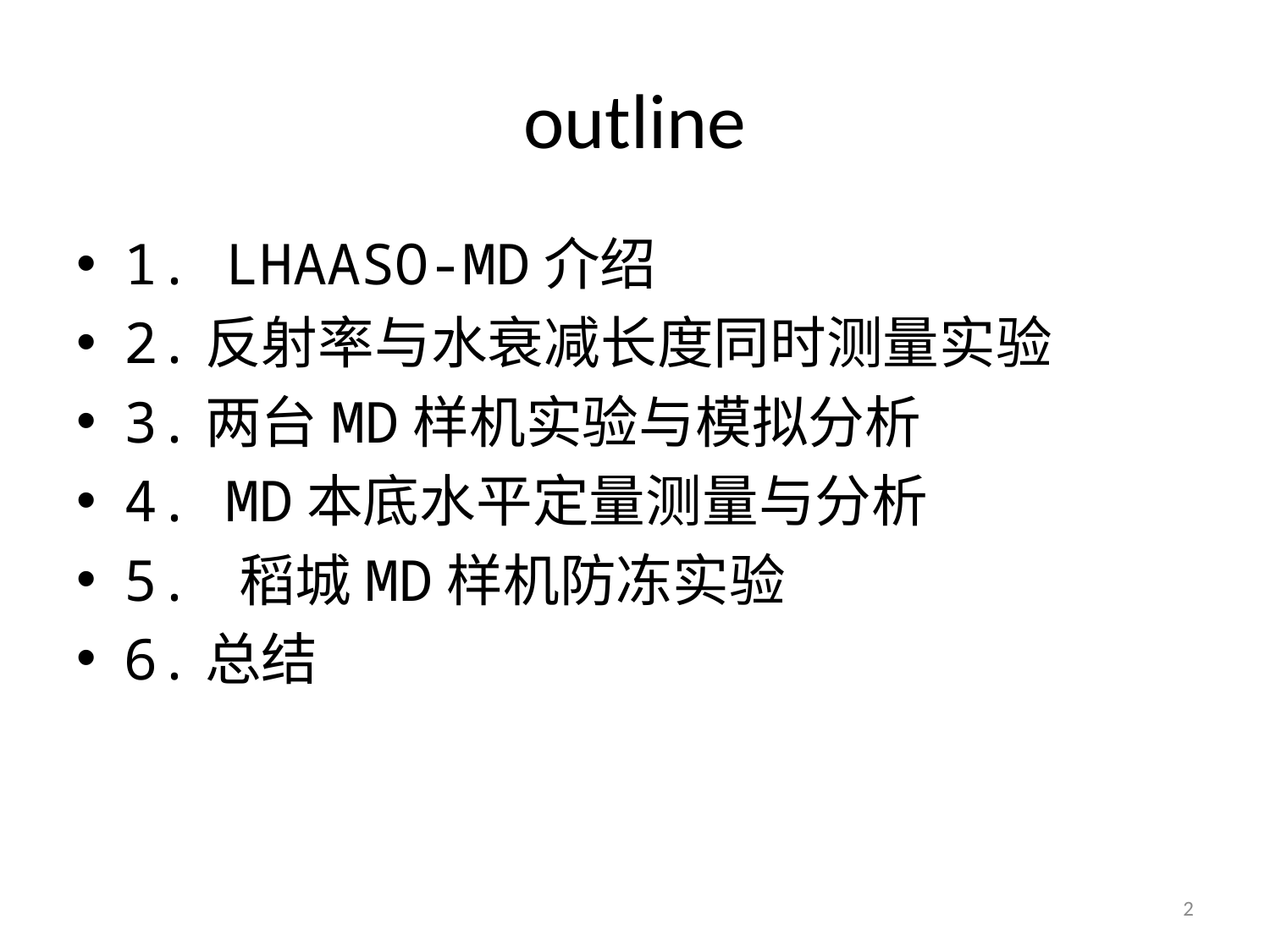

# outline
1. LHAASO-MD介绍
2.反射率与水衰减长度同时测量实验
3.两台MD样机实验与模拟分析
4. MD本底水平定量测量与分析
5. 稻城MD样机防冻实验
6.总结
2